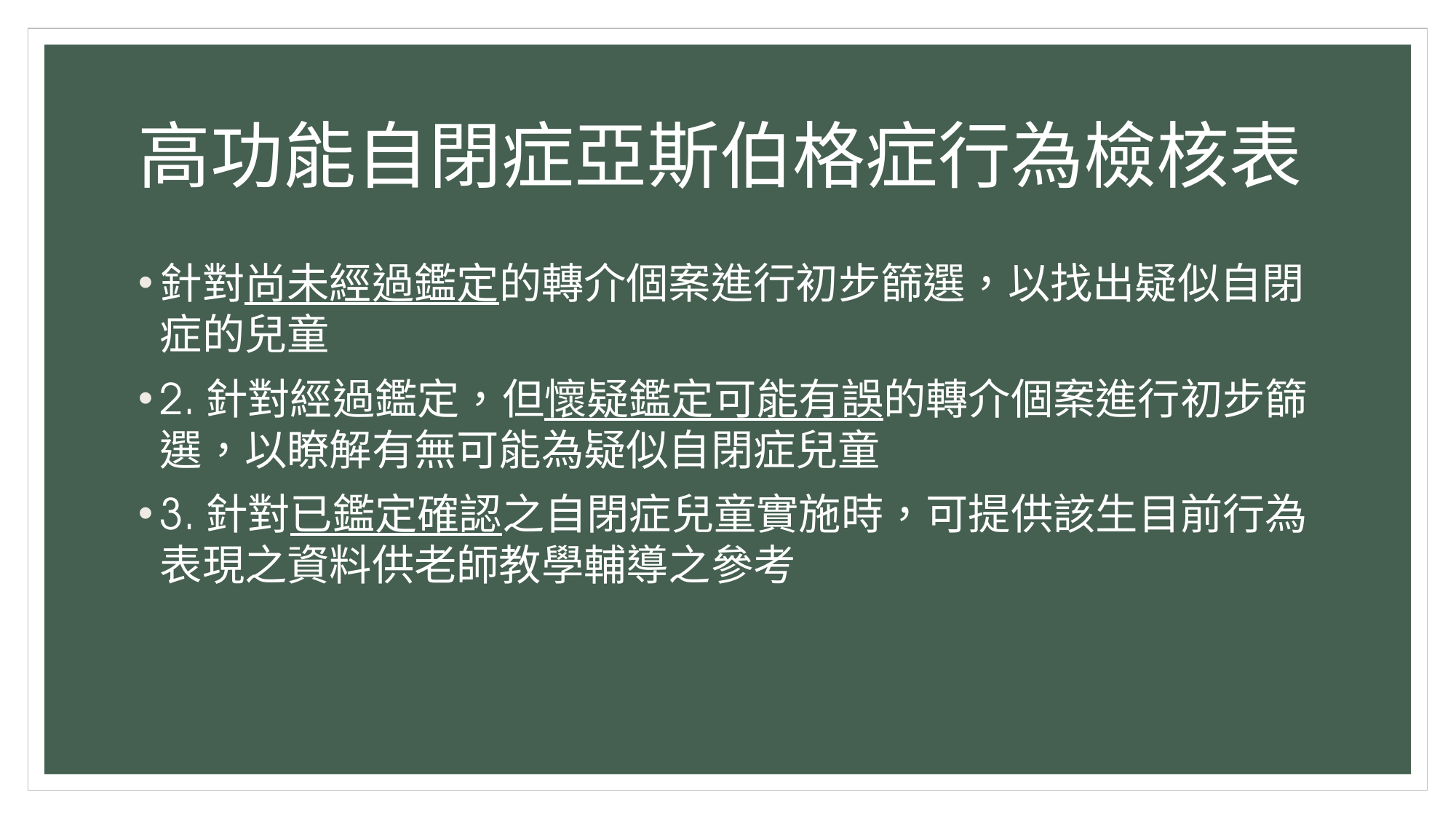

# 高功能自閉症亞斯伯格症行為檢核表
針對尚未經過鑑定的轉介個案進行初步篩選，以找出疑似自閉症的兒童
2.針對經過鑑定，但懷疑鑑定可能有誤的轉介個案進行初步篩選，以瞭解有無可能為疑似自閉症兒童
3.針對已鑑定確認之自閉症兒童實施時，可提供該生目前行為表現之資料供老師教學輔導之參考